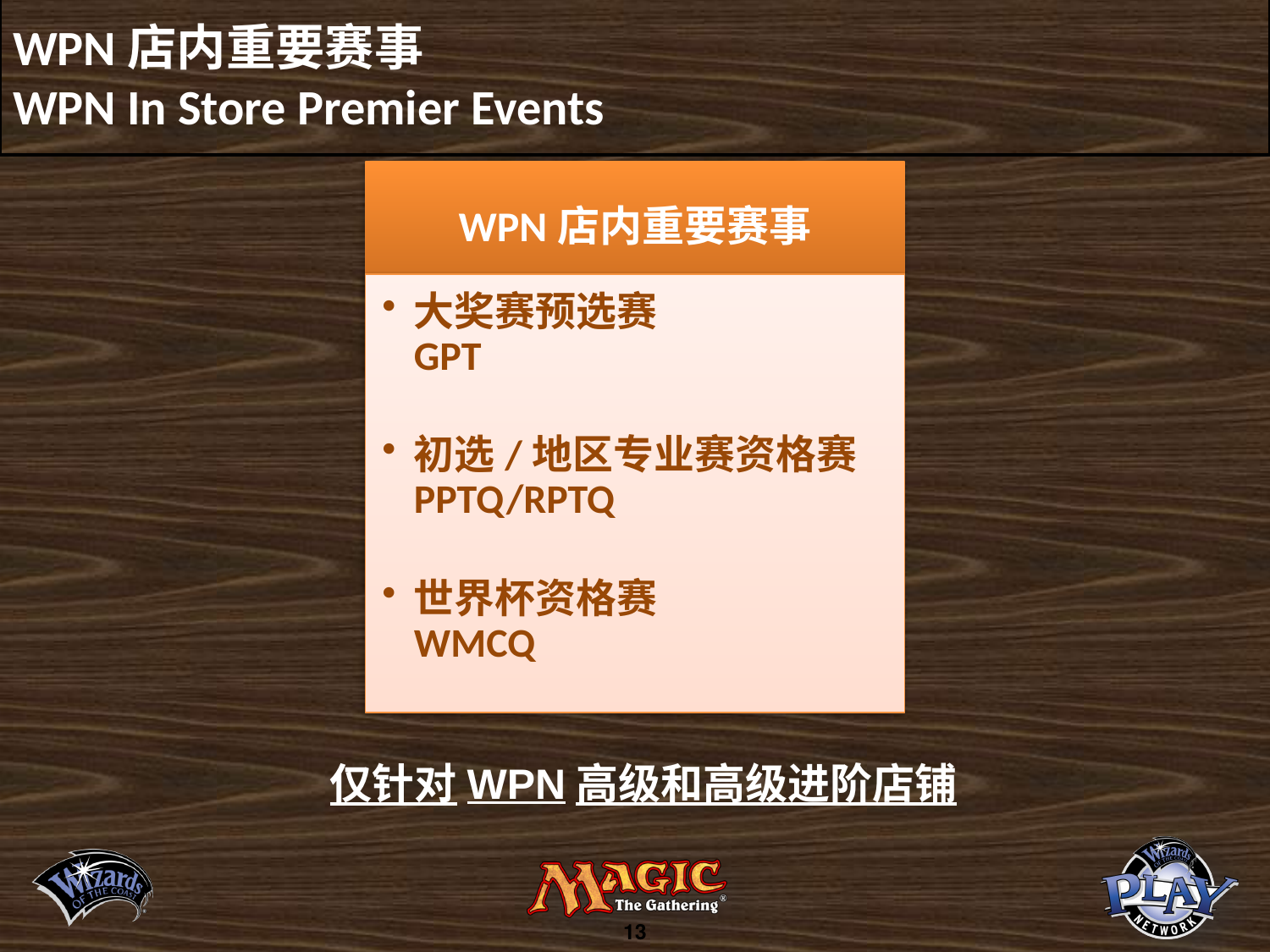

WPN店内重要赛事
WPN In Store Premier Events
WPN店内重要赛事
大奖赛预选赛
GPT

初选/地区专业赛资格赛
PPTQ/RPTQ

世界杯资格赛
WMCQ
仅针对WPN高级和高级进阶店铺